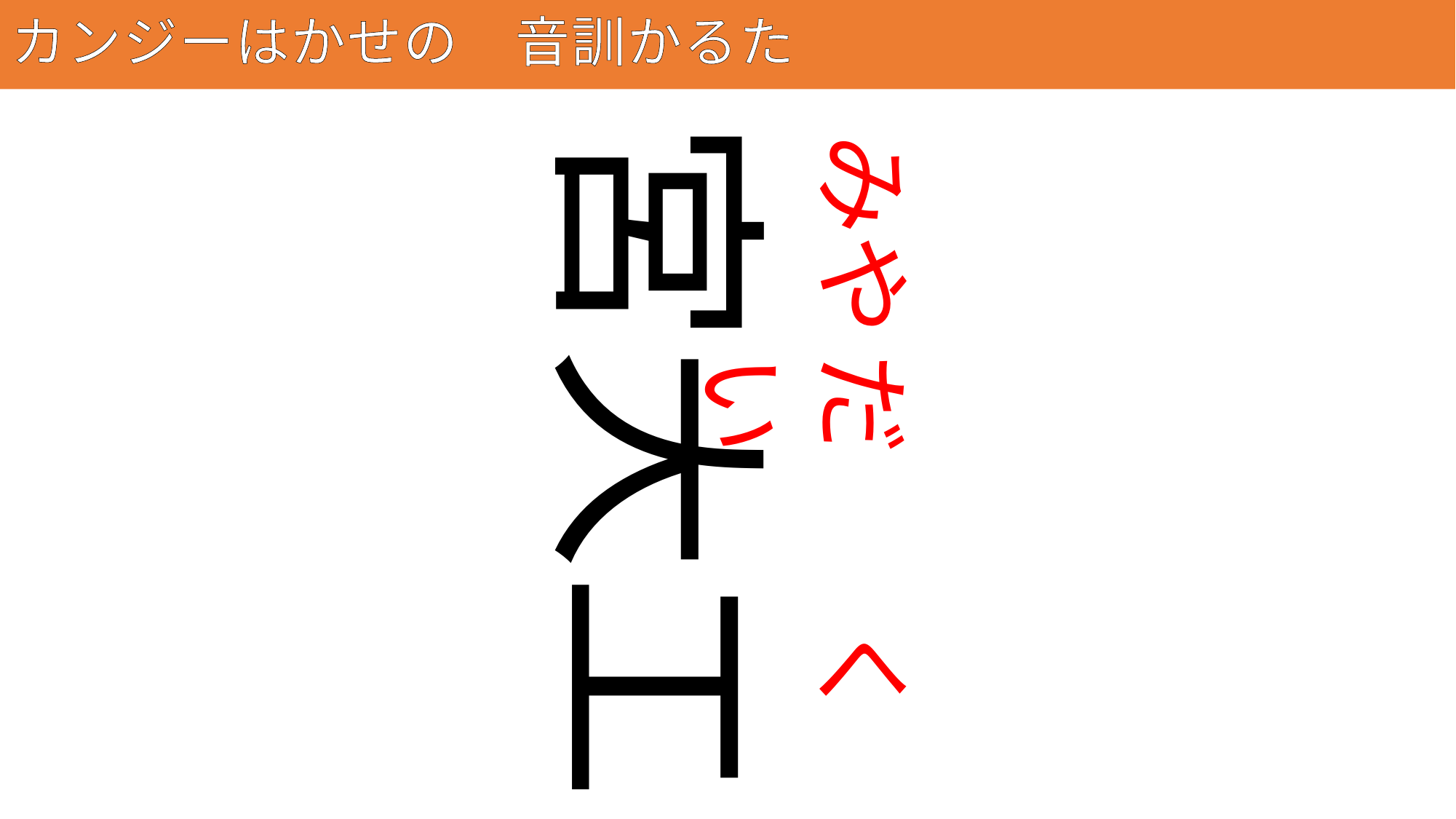

# カンジーはかせの　音訓かるた
81
宮大工
みや
だい
く